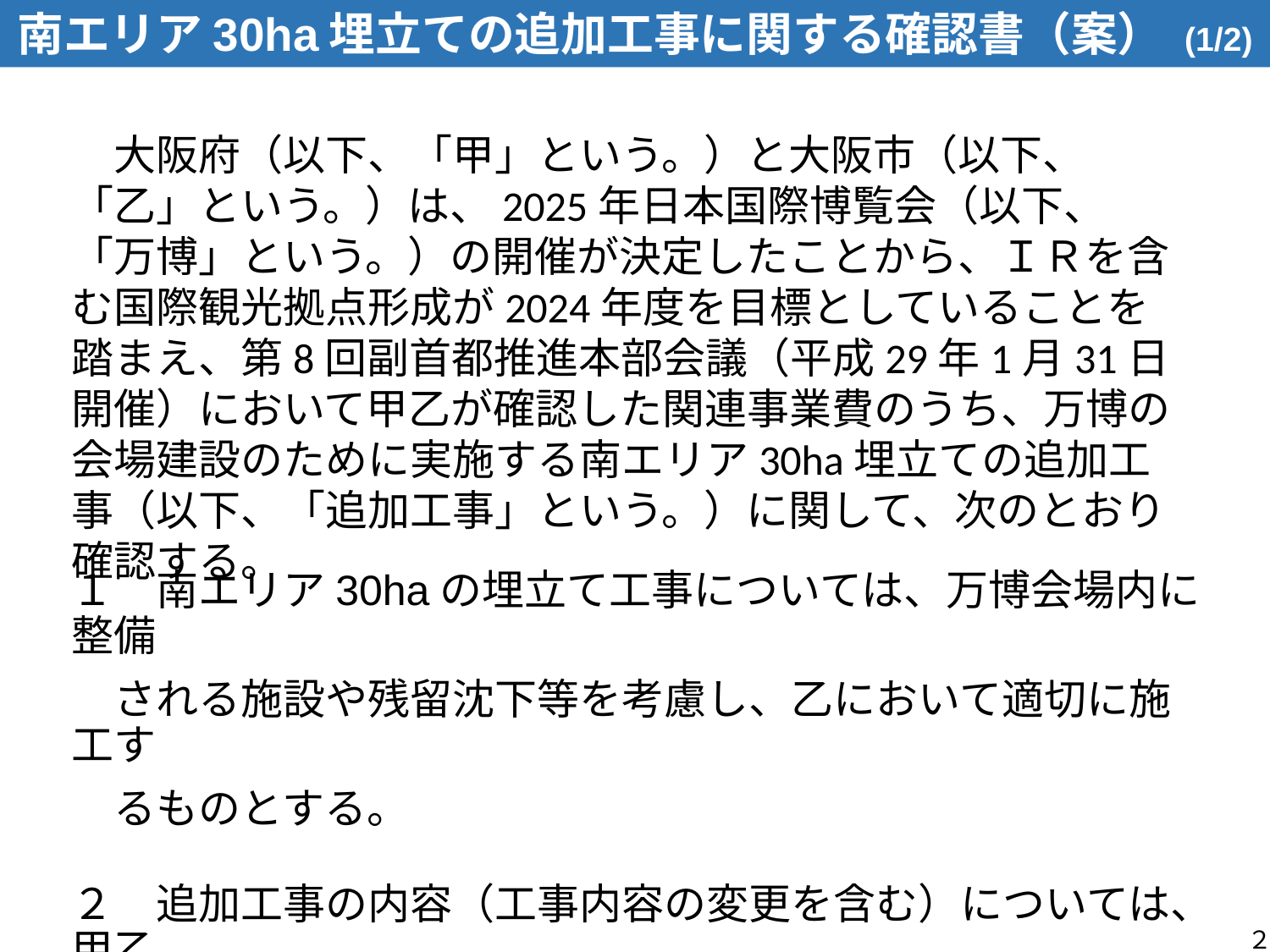

南エリア30ha埋立ての追加工事に関する確認書（案） (1/2)
　大阪府（以下、「甲」という。）と大阪市（以下、「乙」という。）は、2025年日本国際博覧会（以下、「万博」という。）の開催が決定したことから、ＩＲを含む国際観光拠点形成が2024年度を目標としていることを踏まえ、第8回副首都推進本部会議（平成29年1月31日開催）において甲乙が確認した関連事業費のうち、万博の会場建設のために実施する南エリア30ha埋立ての追加工事（以下、「追加工事」という。）に関して、次のとおり確認する。
１　南エリア30haの埋立て工事については、万博会場内に整備
　される施設や残留沈下等を考慮し、乙において適切に施工す
　るものとする。

２　追加工事の内容（工事内容の変更を含む）については、甲乙
　で確認するとともに、乙がその費用を算出し、甲が確認する。

２